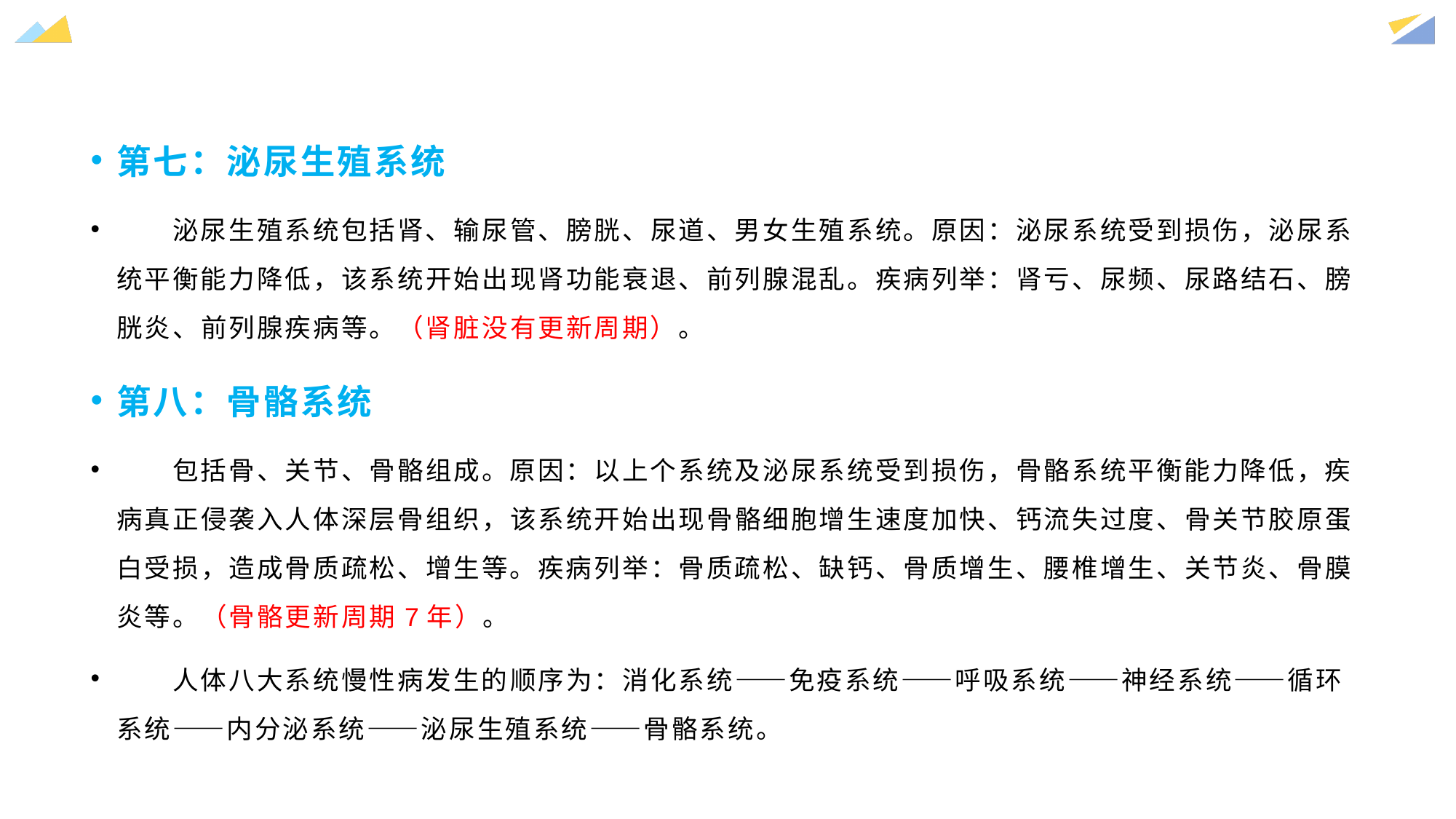

第七：泌尿生殖系统
　　泌尿生殖系统包括肾、输尿管、膀胱、尿道、男女生殖系统。原因：泌尿系统受到损伤，泌尿系统平衡能力降低，该系统开始出现肾功能衰退、前列腺混乱。疾病列举：肾亏、尿频、尿路结石、膀胱炎、前列腺疾病等。（肾脏没有更新周期）。
第八：骨骼系统
　　包括骨、关节、骨骼组成。原因：以上个系统及泌尿系统受到损伤，骨骼系统平衡能力降低，疾病真正侵袭入人体深层骨组织，该系统开始出现骨骼细胞增生速度加快、钙流失过度、骨关节胶原蛋白受损，造成骨质疏松、增生等。疾病列举：骨质疏松、缺钙、骨质增生、腰椎增生、关节炎、骨膜炎等。（骨骼更新周期7年）。
　　人体八大系统慢性病发生的顺序为：消化系统——免疫系统——呼吸系统——神经系统——循环系统——内分泌系统——泌尿生殖系统——骨骼系统。